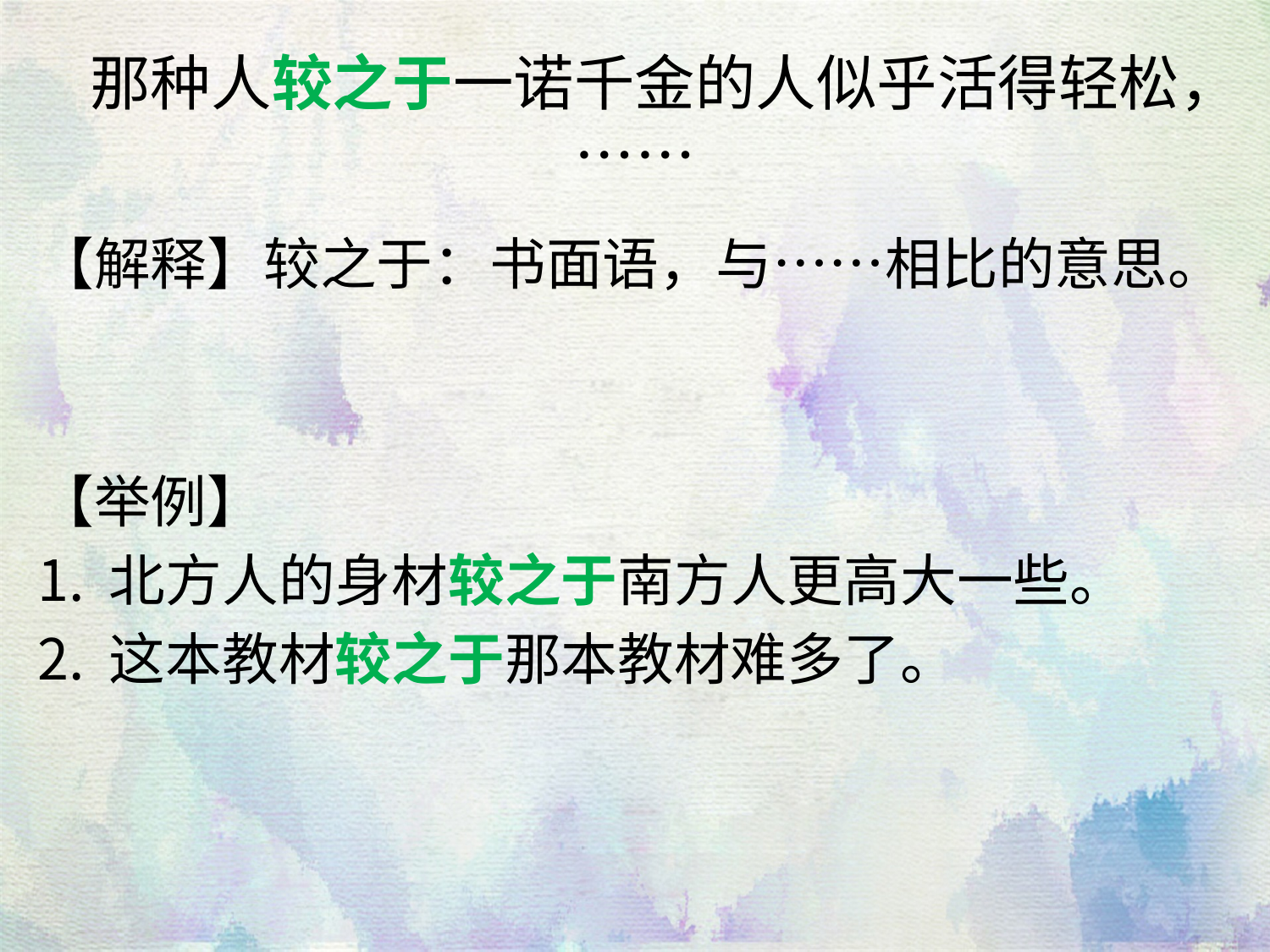

# 那种人较之于一诺千金的人似乎活得轻松，……
【解释】较之于：书面语，与……相比的意思。

【举例】
北方人的身材较之于南方人更高大一些。
这本教材较之于那本教材难多了。